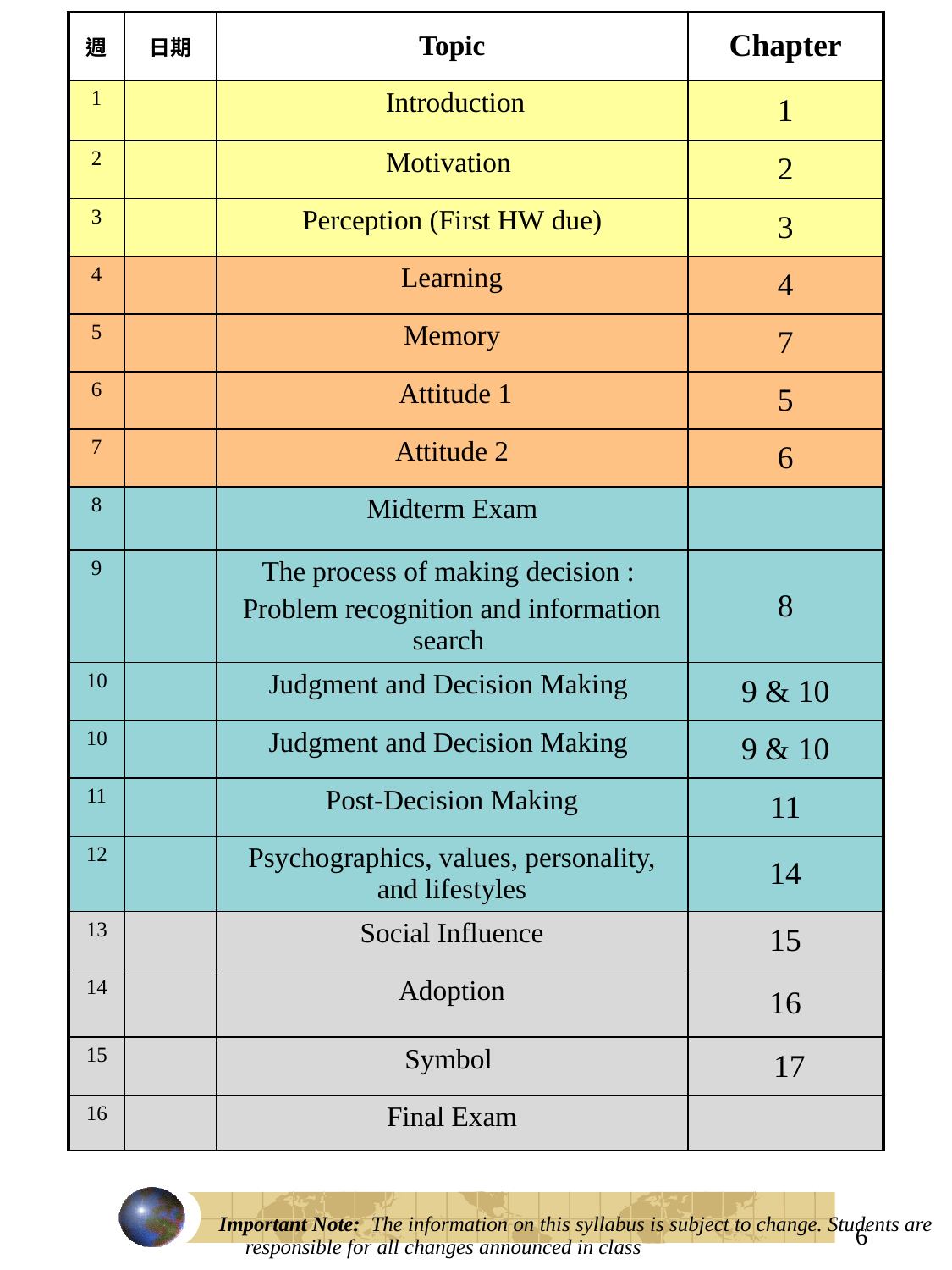

| 週 | 日期 | Topic | Chapter |
| --- | --- | --- | --- |
| 1 |  | Introduction | 1 |
| 2 |  | Motivation | 2 |
| 3 |  | Perception (First HW due) | 3 |
| 4 |  | Learning | 4 |
| 5 |  | Memory | 7 |
| 6 |  | Attitude 1 | 5 |
| 7 |  | Attitude 2 | 6 |
| 8 |  | Midterm Exam |  |
| 9 |  | The process of making decision : Problem recognition and information search | 8 |
| 10 |  | Judgment and Decision Making | 9 & 10 |
| 10 |  | Judgment and Decision Making | 9 & 10 |
| 11 |  | Post-Decision Making | 11 |
| 12 |  | Psychographics, values, personality, and lifestyles | 14 |
| 13 |  | Social Influence | 15 |
| 14 |  | Adoption | 16 |
| 15 |  | Symbol | 17 |
| 16 |  | Final Exam |  |

Important Note:  The information on this syllabus is subject to change. Students are responsible for all changes announced in class
6